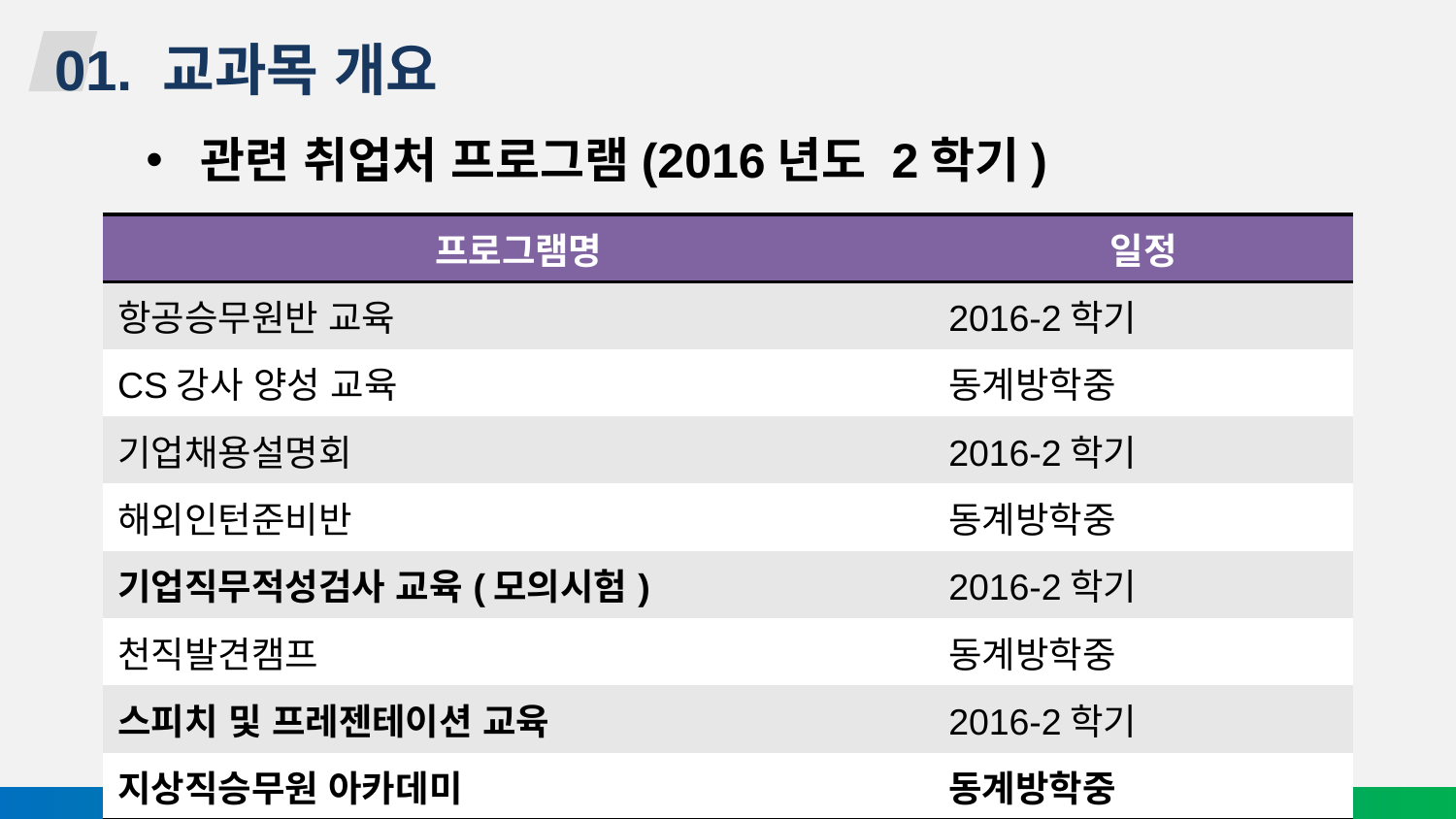

01. 교과목 개요

관련 취업처 프로그램(2016년도 2학기)
| 프로그램명 | 일정 |
| --- | --- |
| 항공승무원반 교육 | 2016-2학기 |
| CS강사 양성 교육 | 동계방학중 |
| 기업채용설명회 | 2016-2학기 |
| 해외인턴준비반 | 동계방학중 |
| 기업직무적성검사 교육(모의시험) | 2016-2학기 |
| 천직발견캠프 | 동계방학중 |
| 스피치 및 프레젠테이션 교육 | 2016-2학기 |
| 지상직승무원 아카데미 | 동계방학중 |